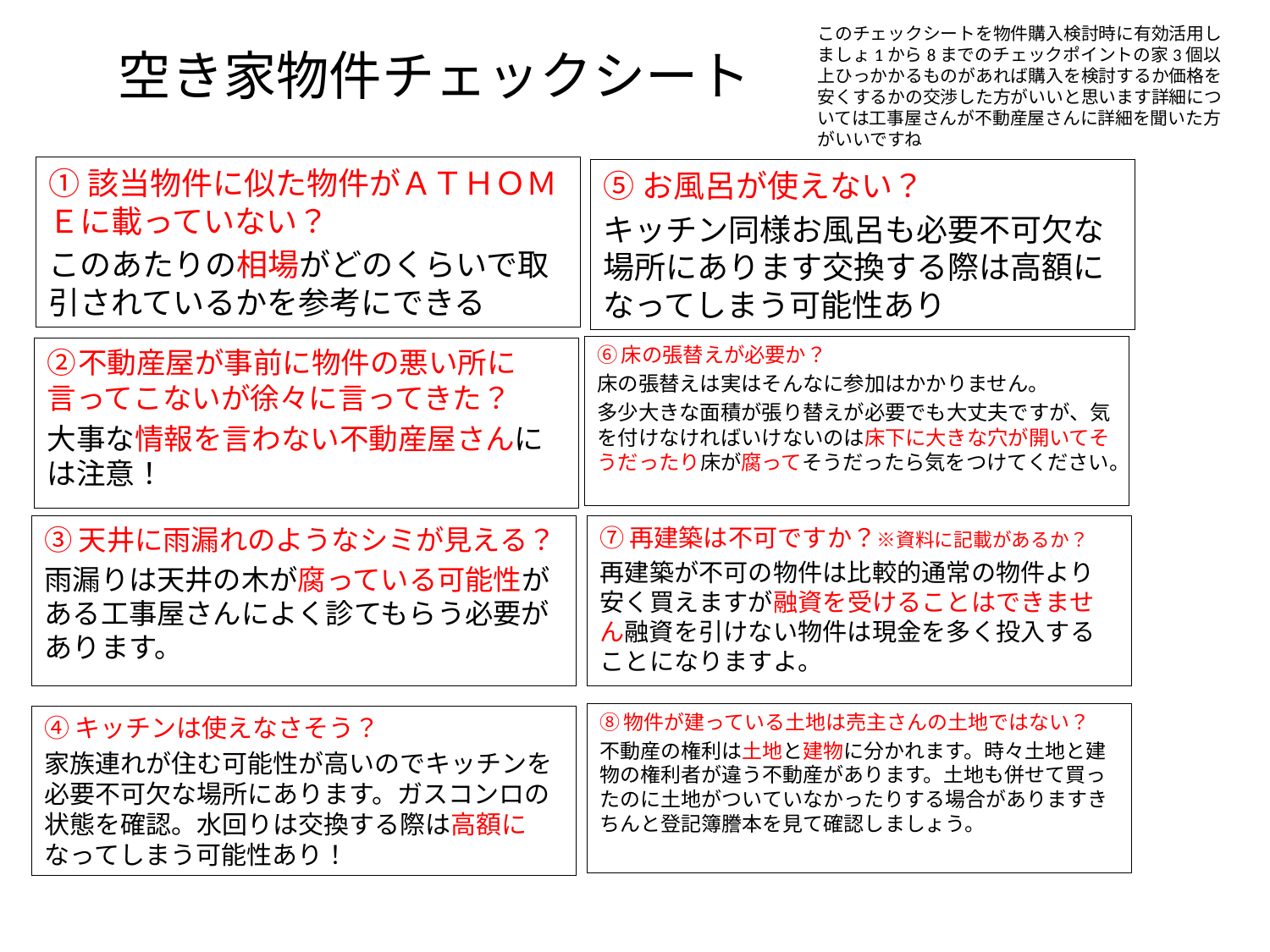

このチェックシートを物件購入検討時に有効活用しましょ1から8までのチェックポイントの家3個以上ひっかかるものがあれば購入を検討するか価格を安くするかの交渉した方がいいと思います詳細については工事屋さんが不動産屋さんに詳細を聞いた方がいいですね
# 空き家物件チェックシート
①該当物件に似た物件がＡＴＨＯＭＥに載っていない？
このあたりの相場がどのくらいで取引されているかを参考にできる
⑤お風呂が使えない？
キッチン同様お風呂も必要不可欠な場所にあります交換する際は高額になってしまう可能性あり
⑥床の張替えが必要か？
床の張替えは実はそんなに参加はかかりません。
多少大きな面積が張り替えが必要でも大丈夫ですが、気を付けなければいけないのは床下に大きな穴が開いてそうだったり床が腐ってそうだったら気をつけてください。
②不動産屋が事前に物件の悪い所に言ってこないが徐々に言ってきた？
大事な情報を言わない不動産屋さんには注意！
③天井に雨漏れのようなシミが見える？
雨漏りは天井の木が腐っている可能性がある工事屋さんによく診てもらう必要があります。
⑦再建築は不可ですか？※資料に記載があるか？
再建築が不可の物件は比較的通常の物件より安く買えますが融資を受けることはできません融資を引けない物件は現金を多く投入することになりますよ。
⑧物件が建っている土地は売主さんの土地ではない？
不動産の権利は土地と建物に分かれます。時々土地と建物の権利者が違う不動産があります。土地も併せて買ったのに土地がついていなかったりする場合がありますきちんと登記簿謄本を見て確認しましょう。
④キッチンは使えなさそう？
家族連れが住む可能性が高いのでキッチンを必要不可欠な場所にあります。ガスコンロの状態を確認。水回りは交換する際は高額になってしまう可能性あり！